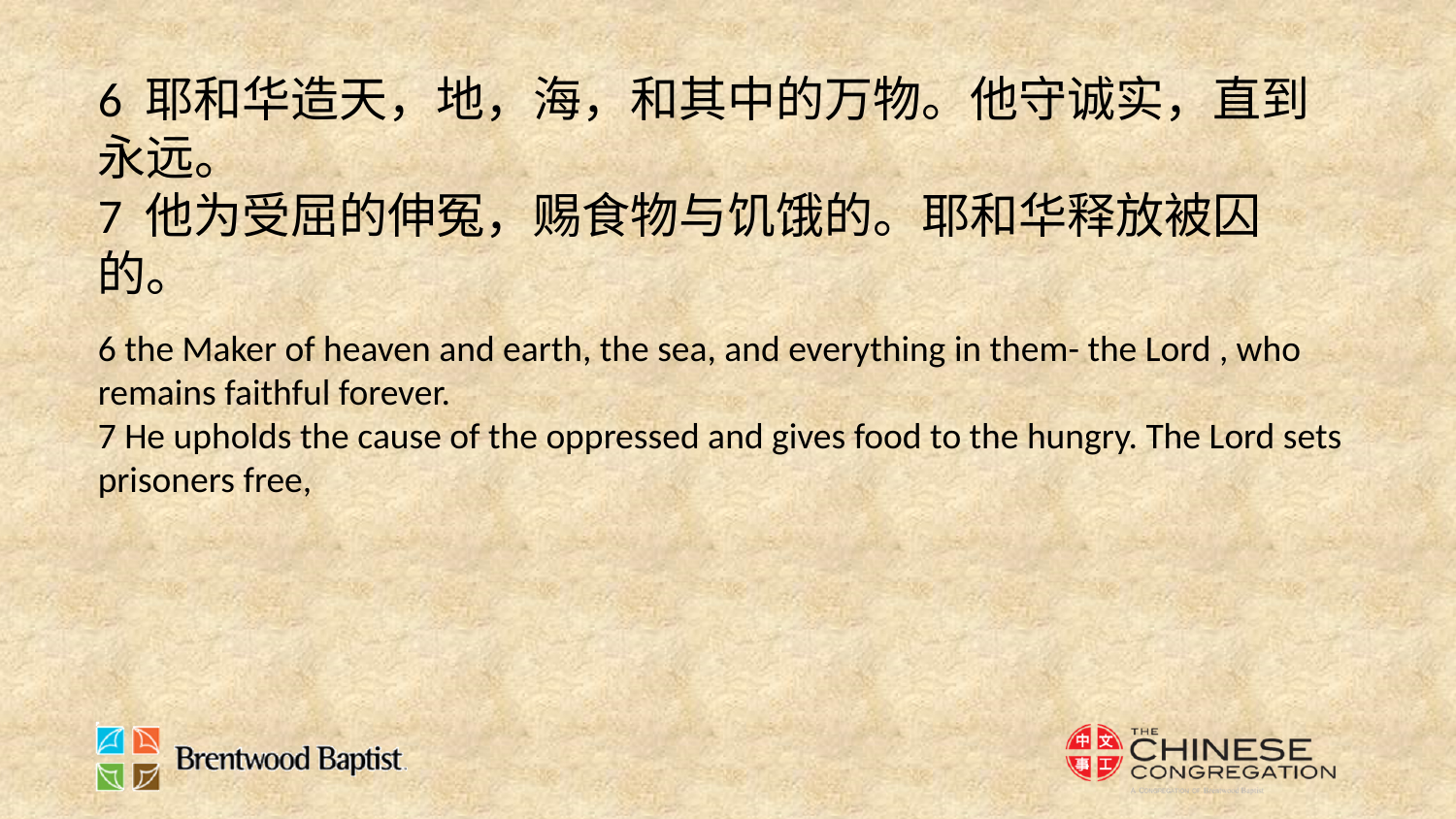

6 耶和华造天，地，海，和其中的万物。他守诚实，直到永远。
7 他为受屈的伸冤，赐食物与饥饿的。耶和华释放被囚的。

6 the Maker of heaven and earth, the sea, and everything in them- the Lord , who remains faithful forever.
7 He upholds the cause of the oppressed and gives food to the hungry. The Lord sets prisoners free,